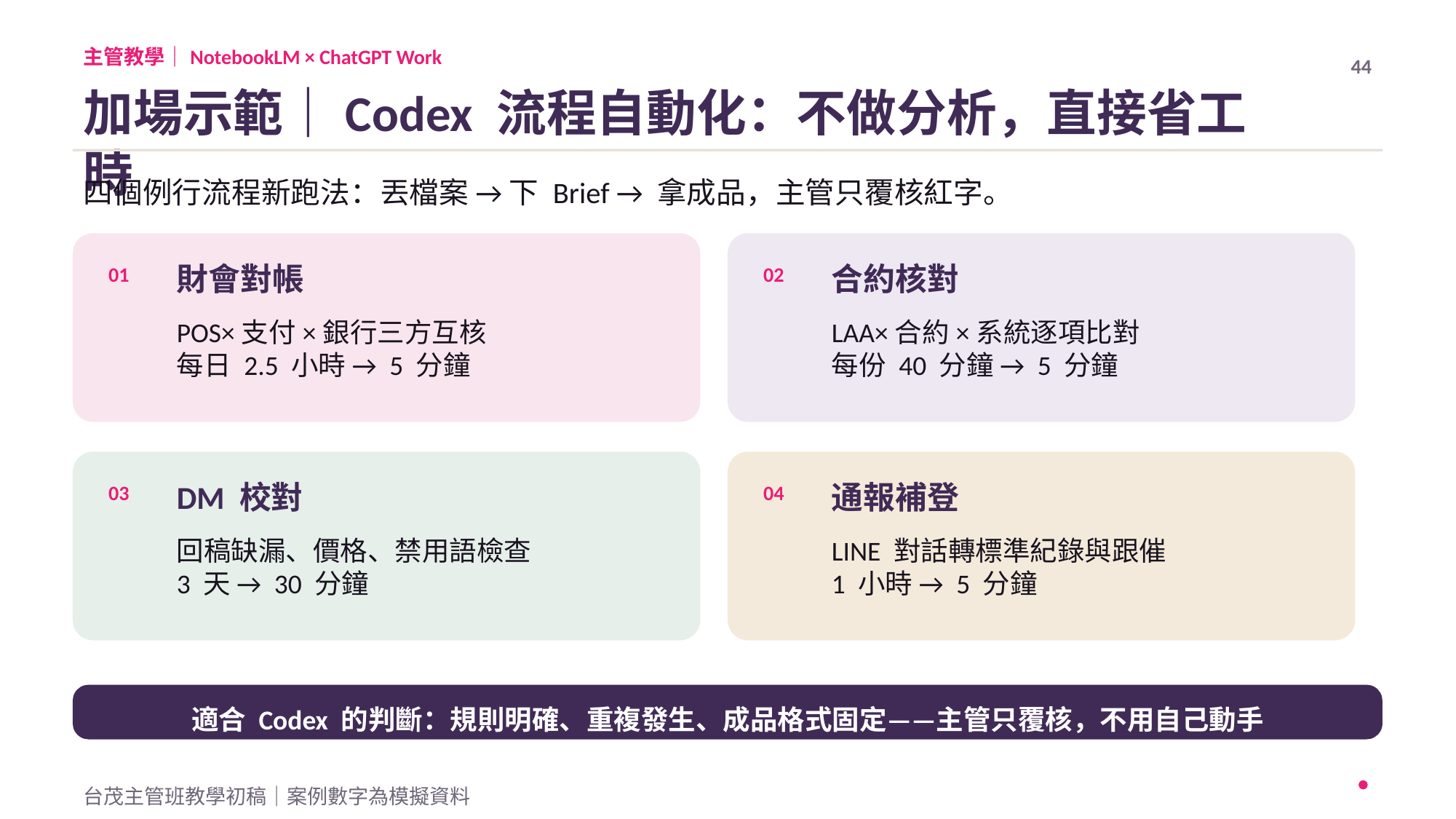

主管教學｜NotebookLM × ChatGPT Work
44
加場示範｜Codex 流程自動化：不做分析，直接省工時

四個例行流程新跑法：丟檔案 → 下 Brief → 拿成品，主管只覆核紅字。

財會對帳
合約核對
01
02
POS×支付×銀行三方互核
每日 2.5 小時 → 5 分鐘
LAA×合約×系統逐項比對
每份 40 分鐘 → 5 分鐘

DM 校對
通報補登
03
04
回稿缺漏、價格、禁用語檢查
3 天 → 30 分鐘
LINE 對話轉標準紀錄與跟催
1 小時 → 5 分鐘

適合 Codex 的判斷：規則明確、重複發生、成品格式固定——主管只覆核，不用自己動手
台茂主管班教學初稿｜案例數字為模擬資料